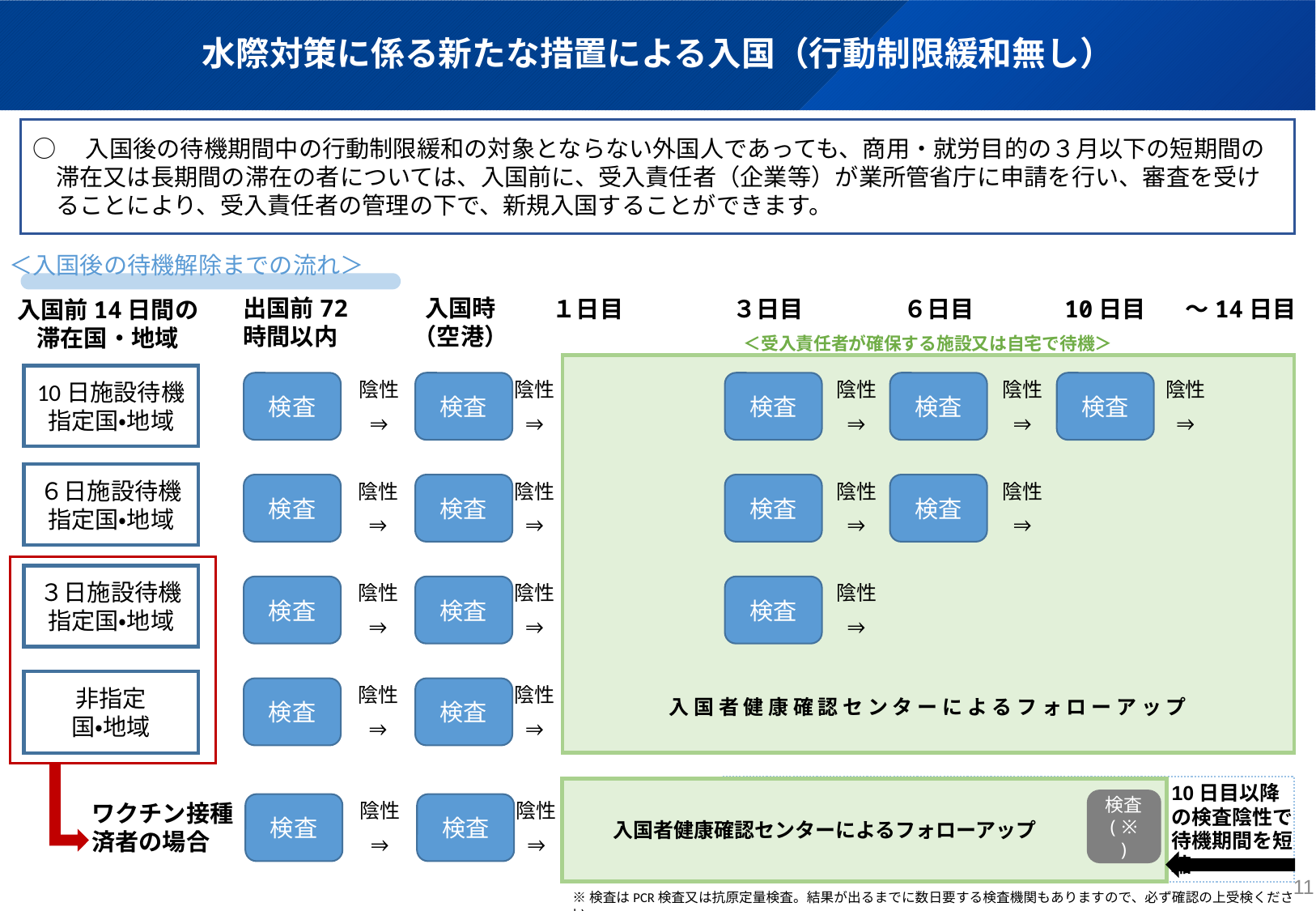

# 水際対策に係る新たな措置による入国（行動制限緩和無し）
○　入国後の待機期間中の行動制限緩和の対象とならない外国人であっても、商用・就労目的の３月以下の短期間の滞在又は長期間の滞在の者については、入国前に、受入責任者（企業等）が業所管省庁に申請を行い、審査を受けることにより、受入責任者の管理の下で、新規入国することができます。
＜入国後の待機解除までの流れ＞

出国前72
時間以内
入国時
（空港）
１日目
３日目
６日目
10日目
～14日目
入国前14日間の
滞在国・地域
＜受入責任者が確保する施設又は自宅で待機＞

10日施設待機
指定国・地域
陰性
⇒
陰性
⇒
陰性
⇒
陰性
⇒
陰性
⇒
検査
検査
検査
検査
検査
６日施設待機
指定国・地域
陰性
⇒
陰性
⇒
陰性
⇒
陰性
⇒
検査
検査
検査
検査

３日施設待機
指定国・地域
陰性
⇒
陰性
⇒
陰性
⇒
検査
検査
検査
非指定
国・地域
陰性
⇒
陰性
⇒
検査
検査
入 国 者 健 康 確 認 セ ン タ ー に よ る フ ォ ロ ー ア ッ プ
10日目以降の検査陰性で待機期間を短縮

検査
(※)
陰性
⇒
陰性
⇒
ワクチン接種済者の場合
検査
検査
入国者健康確認センターによるフォローアップ

11
※検査はPCR検査又は抗原定量検査。結果が出るまでに数日要する検査機関もありますので、必ず確認の上受検ください。